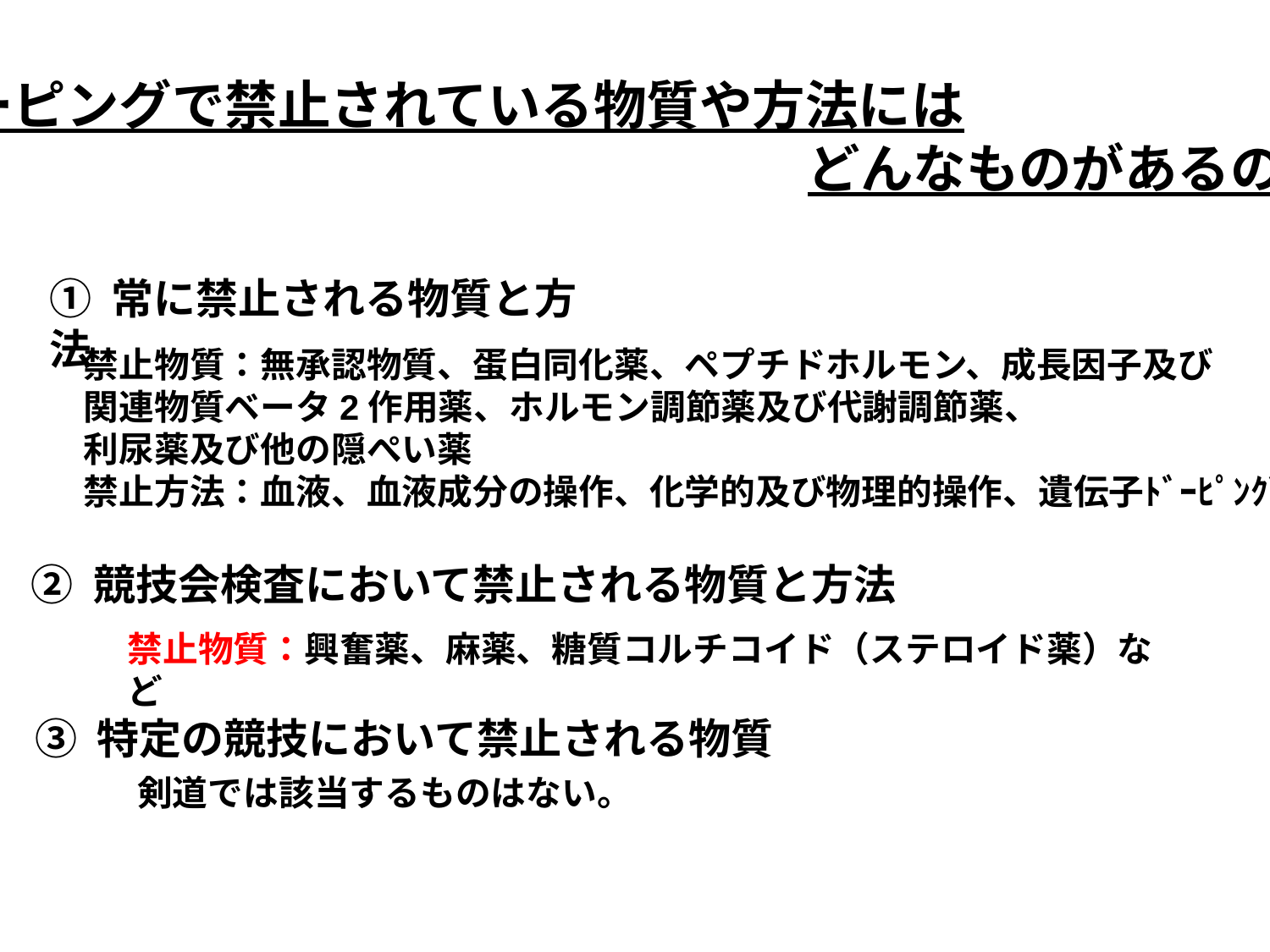

ドーピングで禁止されている物質や方法には
　　　　　　　　　　　　　　　　　どんなものがあるのか？
① 常に禁止される物質と方法
② 競技会検査において禁止される物質と方法
③ 特定の競技において禁止される物質
禁止物質：無承認物質、蛋白同化薬、ペプチドホルモン、成長因子及び
関連物質ベータ2作用薬、ホルモン調節薬及び代謝調節薬、
利尿薬及び他の隠ぺい薬
禁止方法：血液、血液成分の操作、化学的及び物理的操作、遺伝子ﾄﾞｰﾋﾟﾝｸﾞ
禁止物質：興奮薬、麻薬、糖質コルチコイド（ステロイド薬）など
剣道では該当するものはない。